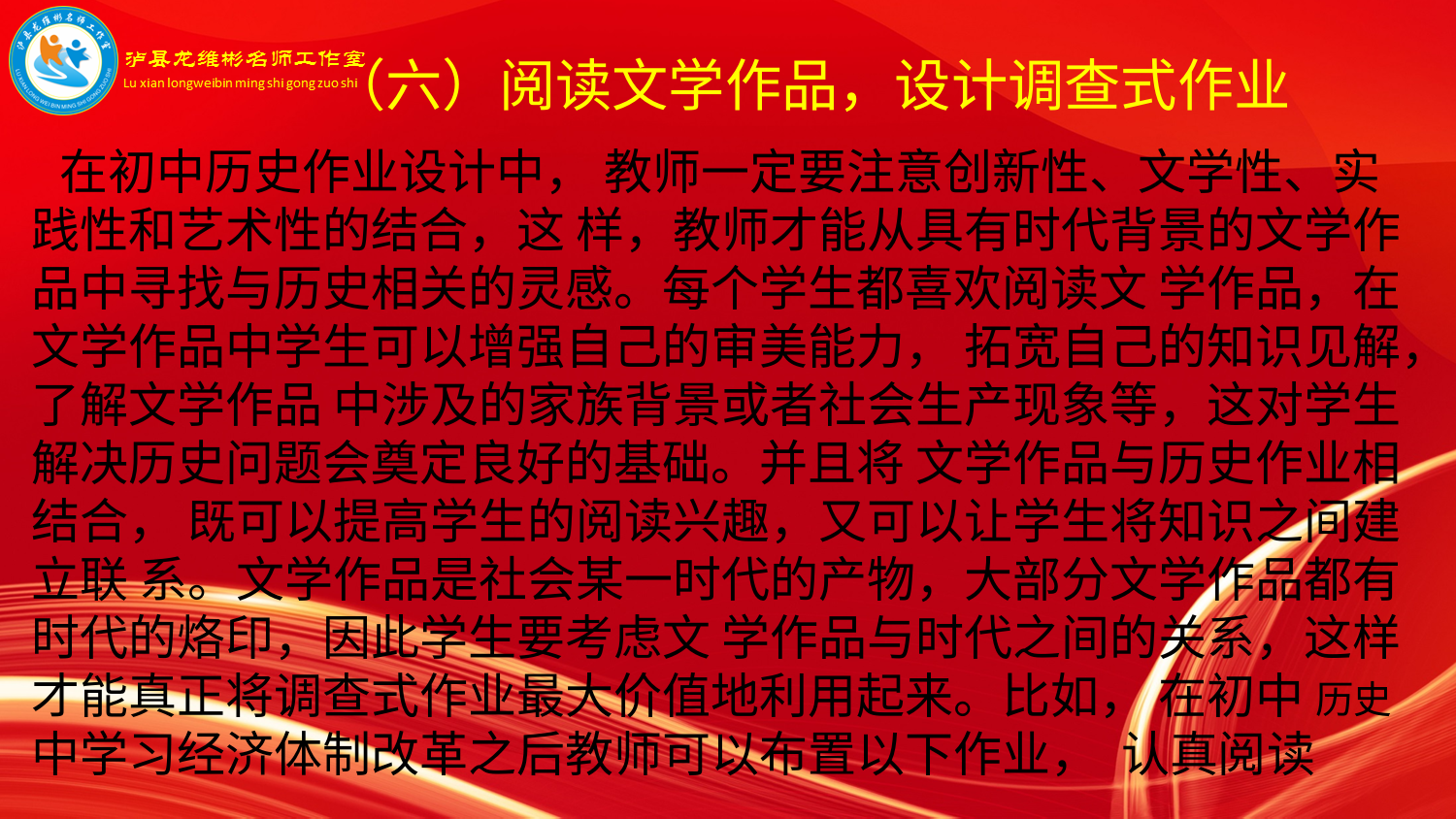

（六）阅读文学作品，设计调查式作业
  在初中历史作业设计中， 教师一定要注意创新性、文学性、实践性和艺术性的结合，这 样，教师才能从具有时代背景的文学作品中寻找与历史相关的灵感。每个学生都喜欢阅读文 学作品，在文学作品中学生可以增强自己的审美能力， 拓宽自己的知识见解，了解文学作品 中涉及的家族背景或者社会生产现象等，这对学生解决历史问题会奠定良好的基础。并且将 文学作品与历史作业相结合， 既可以提高学生的阅读兴趣，又可以让学生将知识之间建立联 系。文学作品是社会某一时代的产物，大部分文学作品都有时代的烙印，因此学生要考虑文 学作品与时代之间的关系，这样才能真正将调查式作业最大价值地利用起来。比如， 在初中 历史中学习经济体制改革之后教师可以布置以下作业，  认真阅读

访问报告。《平凡的世界》是改革开放之前的作品， 学生周边有很多这样的人物，比如爷爷 奶奶、街坊邻居等。学生可以以经济体制改革为主题对照书中内容做一份调查报告。比如书 中提出，家庭联产承包责任制时，田福堂连夜召开支部会予以抵制，而具有改革实践精神的 孙少安却领导生产队率先实行并全村推广。又如， 在 1982 年秋，孙少安的砖窑有了较大发 展，他决定贷款，扩建机器，但是技术师不懂技术，使得砖窑蒙受巨大损失。其中，贷款、 办砖厂等都具有典型的 20 世纪 70 年代以及 80 年代的烙印，学生可以以此为背景完成调查，
亲身接触周围的人， 了解其故事，这样为理解时代进程的艰难做铺垫。